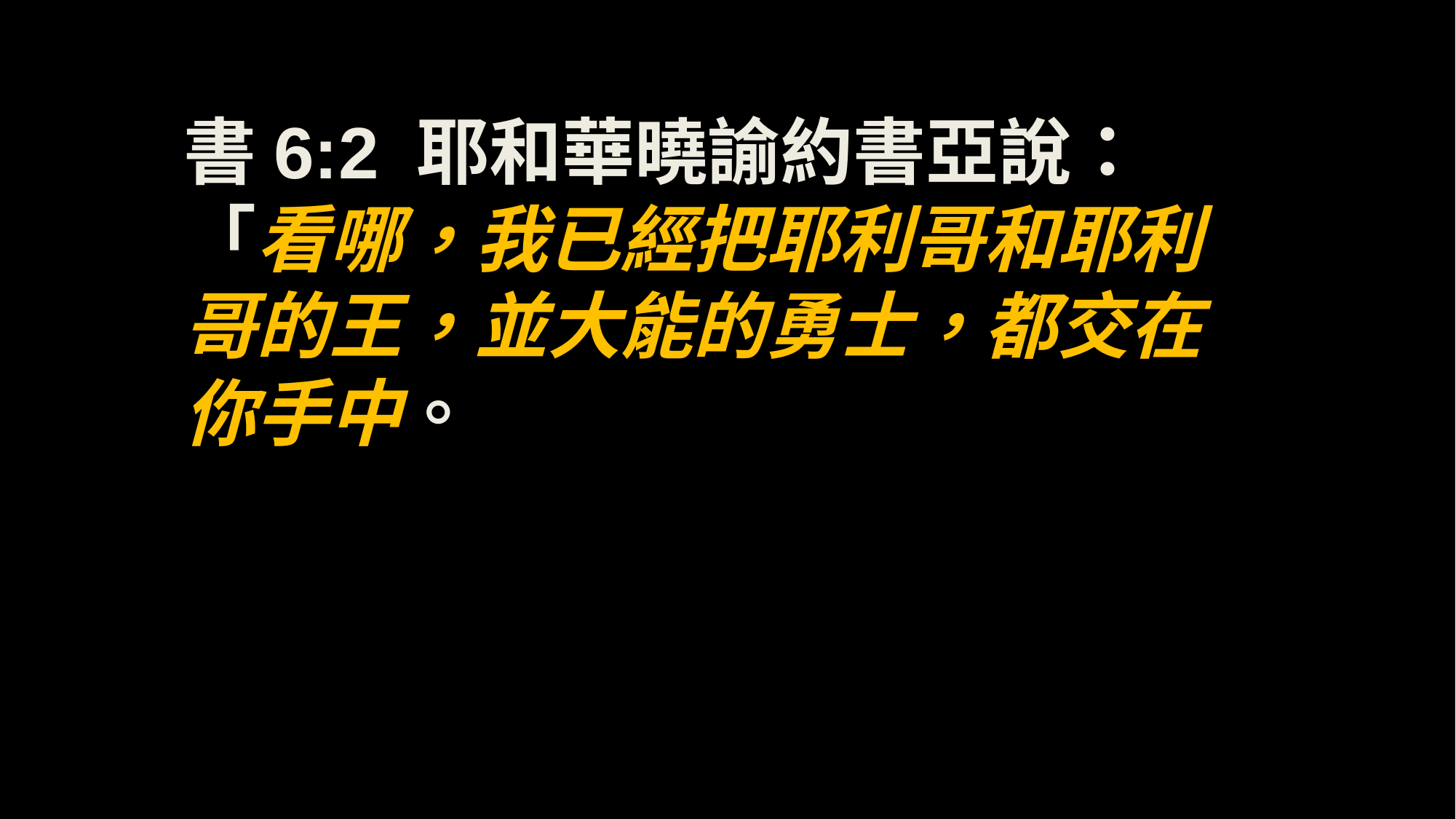

書6:2 耶和華曉諭約書亞說：「看哪，我已經把耶利哥和耶利哥的王，並大能的勇士，都交在你手中。